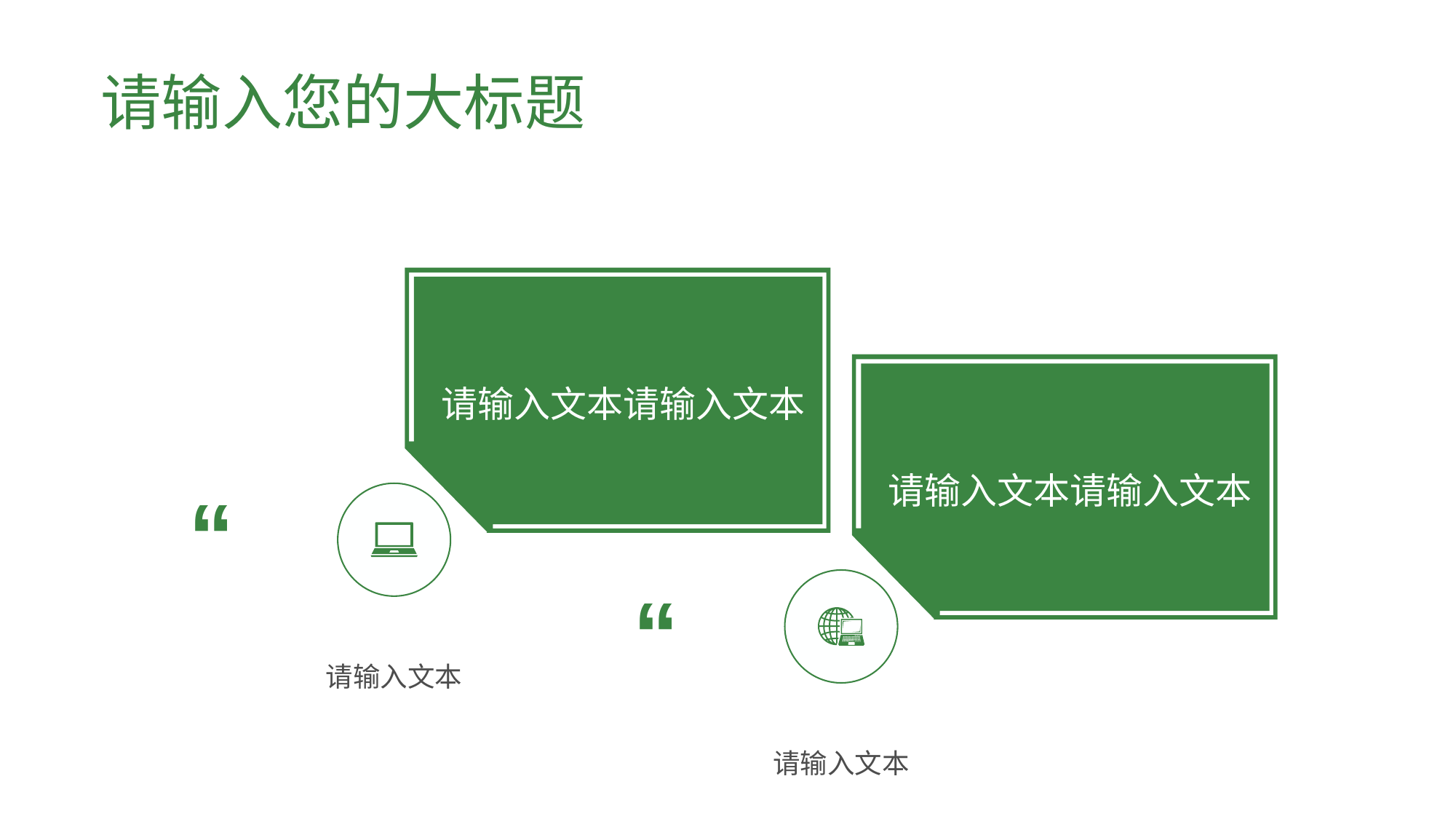

# 请输入您的大标题
请输入文本请输入文本
请输入文本请输入文本
“

“

请输入文本
请输入文本